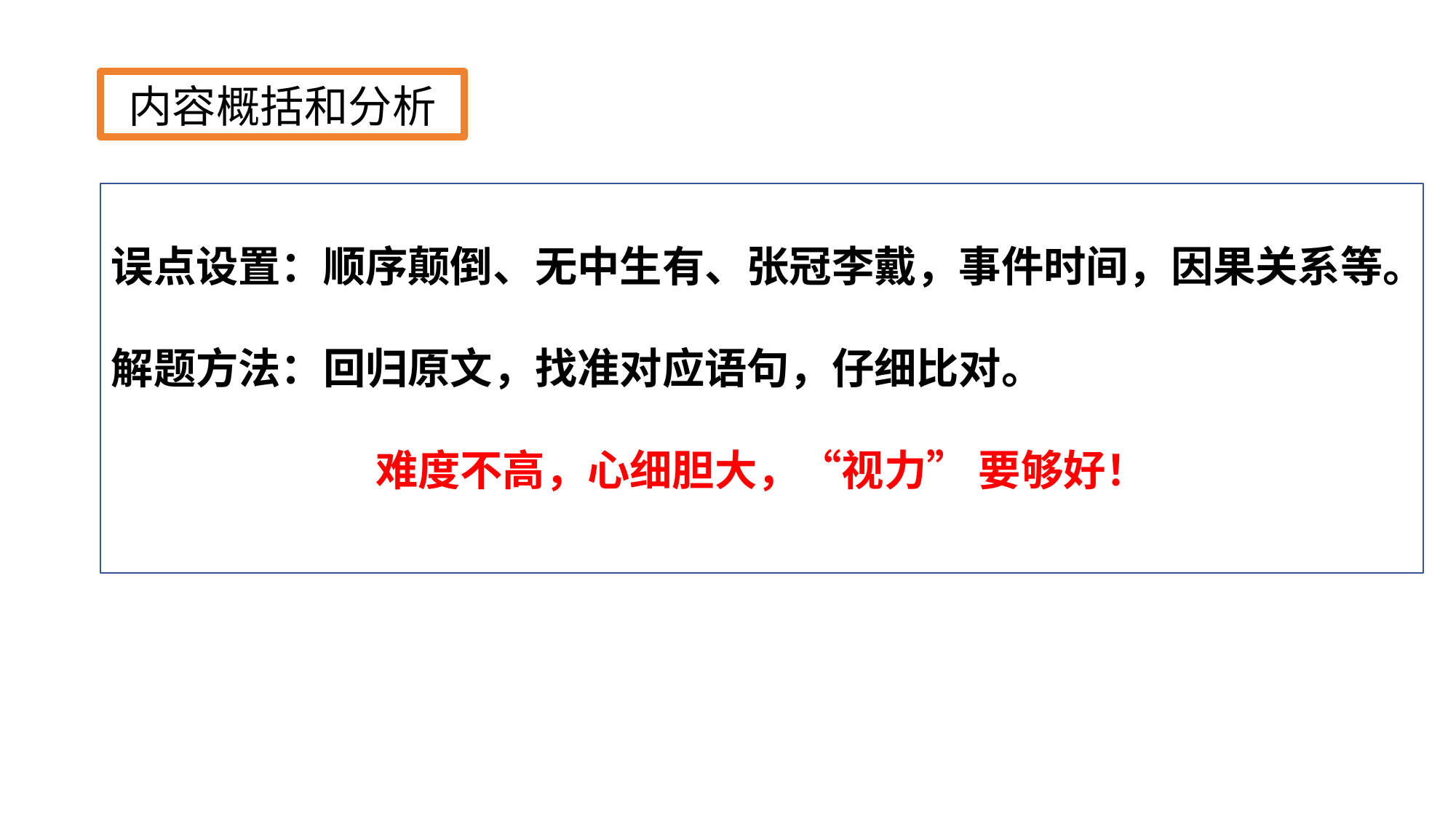

内容概括和分析
误点设置：顺序颠倒、无中生有、张冠李戴，事件时间，因果关系等。
解题方法：回归原文，找准对应语句，仔细比对。
难度不高，心细胆大，“视力” 要够好！